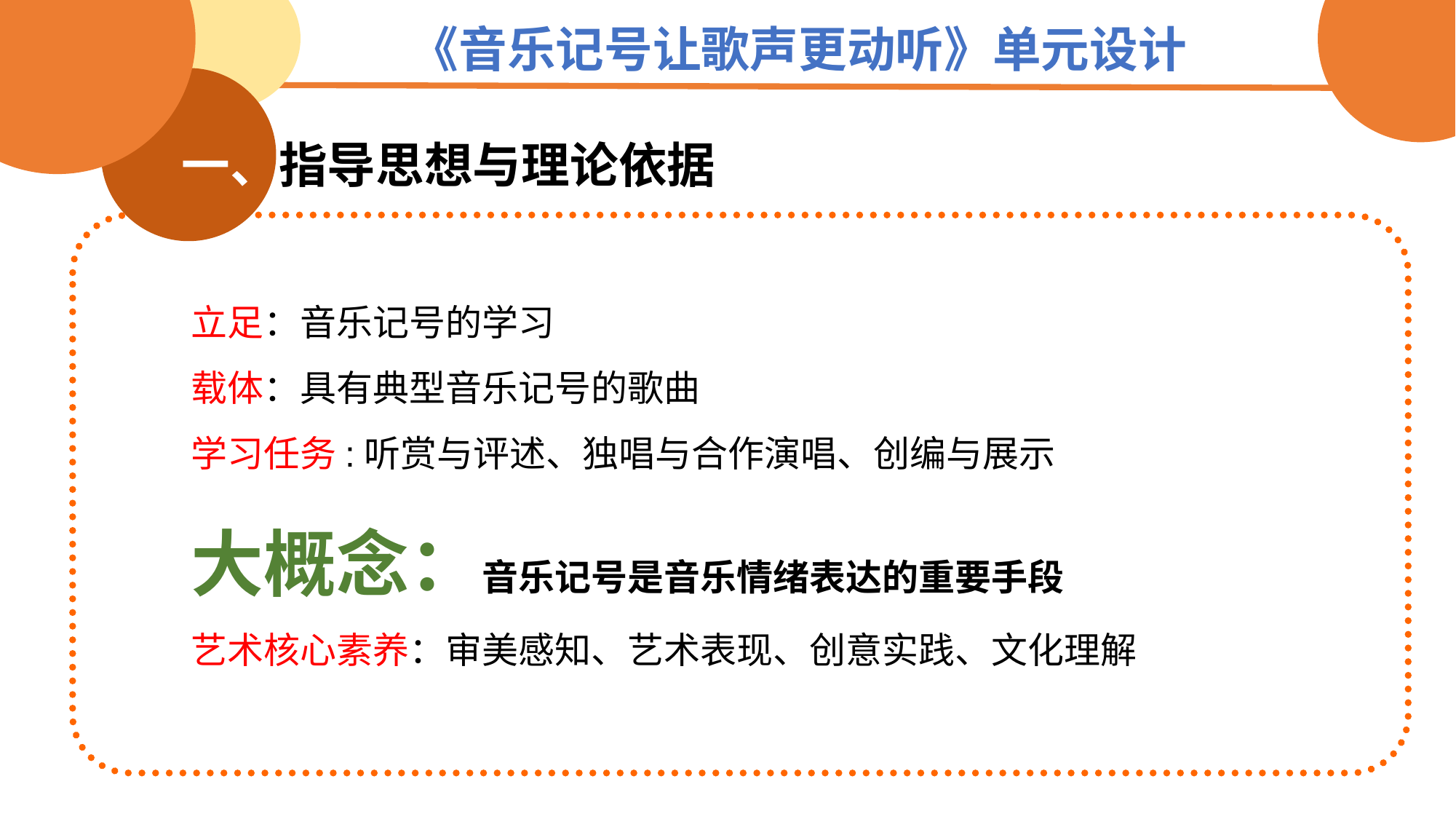

《音乐记号让歌声更动听》单元设计
一、指导思想与理论依据

立足：音乐记号的学习
载体：具有典型音乐记号的歌曲
学习任务:听赏与评述、独唱与合作演唱、创编与展示
大概念：音乐记号是音乐情绪表达的重要手段
艺术核心素养：审美感知、艺术表现、创意实践、文化理解